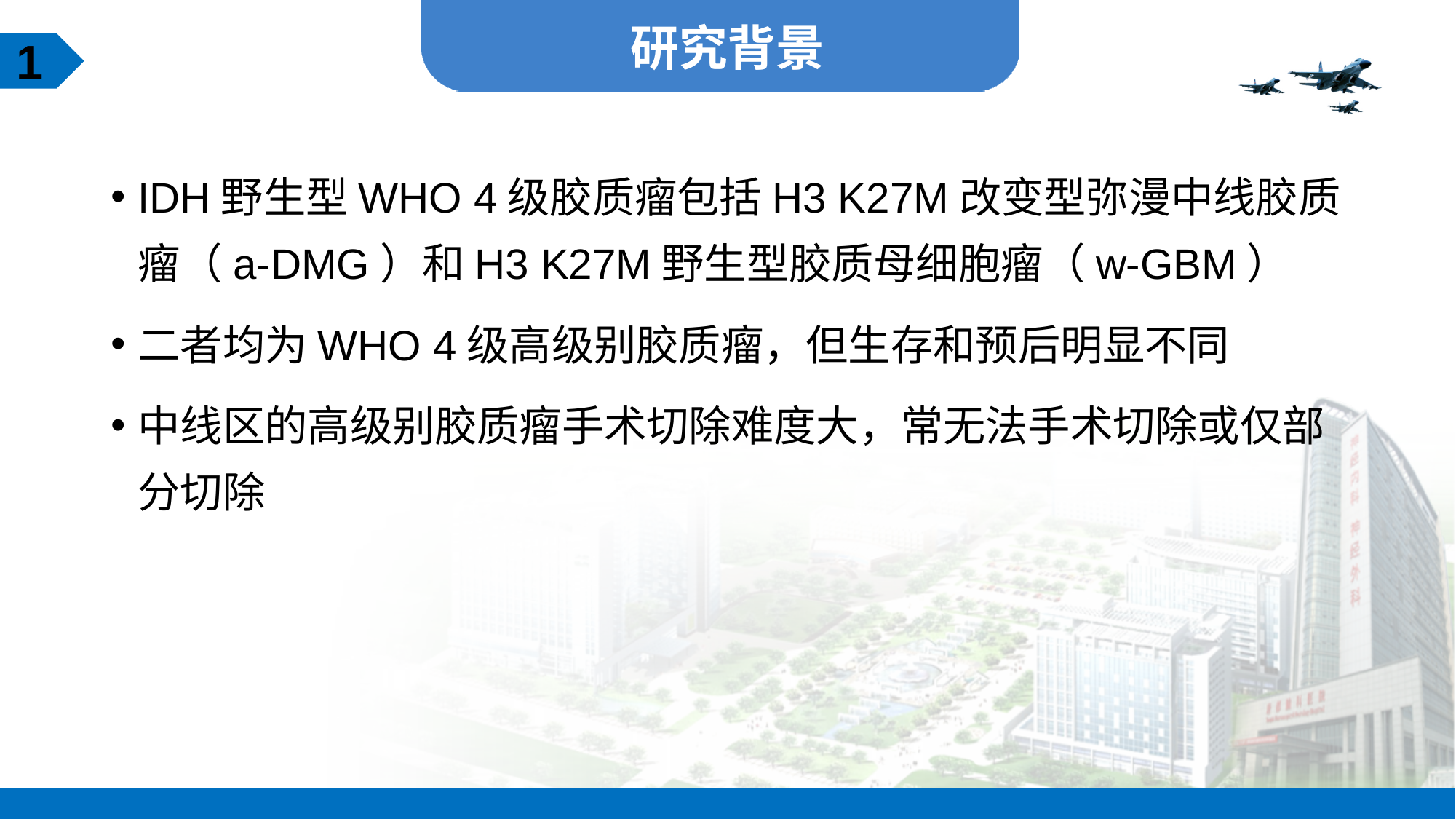

研究背景
1
IDH野生型WHO 4级胶质瘤包括H3 K27M改变型弥漫中线胶质瘤（a-DMG）和H3 K27M野生型胶质母细胞瘤（w-GBM）
二者均为WHO 4级高级别胶质瘤，但生存和预后明显不同
中线区的高级别胶质瘤手术切除难度大，常无法手术切除或仅部分切除